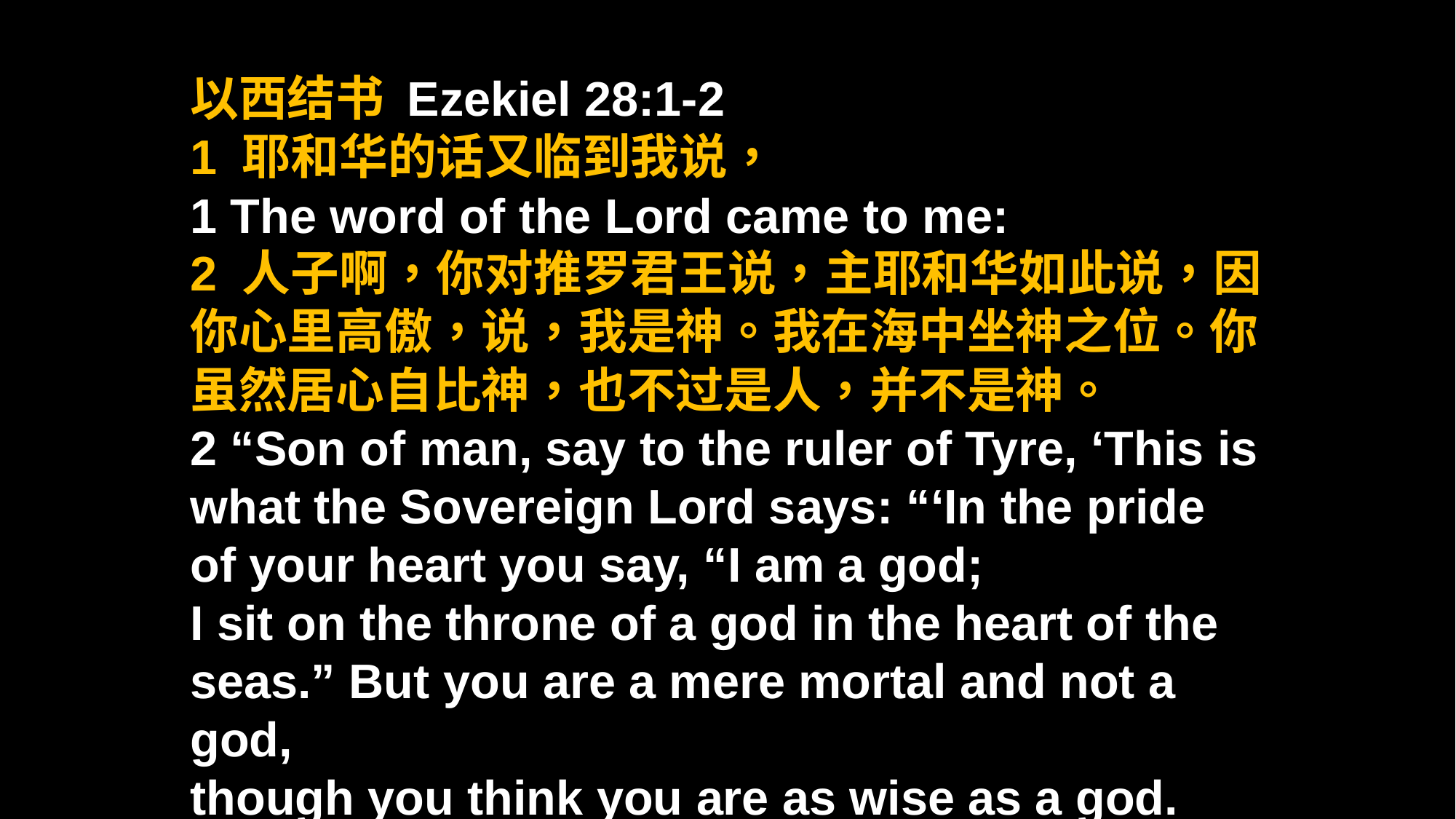

以西结书 Ezekiel 28:1-2
1 耶和华的话又临到我说，
1 The word of the Lord came to me:
2 人子啊，你对推罗君王说，主耶和华如此说，因你心里高傲，说，我是神。我在海中坐神之位。你虽然居心自比神，也不过是人，并不是神。
2 “Son of man, say to the ruler of Tyre, ‘This is what the Sovereign Lord says: “‘In the pride of your heart you say, “I am a god;
I sit on the throne of a god in the heart of the seas.” But you are a mere mortal and not a god,
though you think you are as wise as a god.